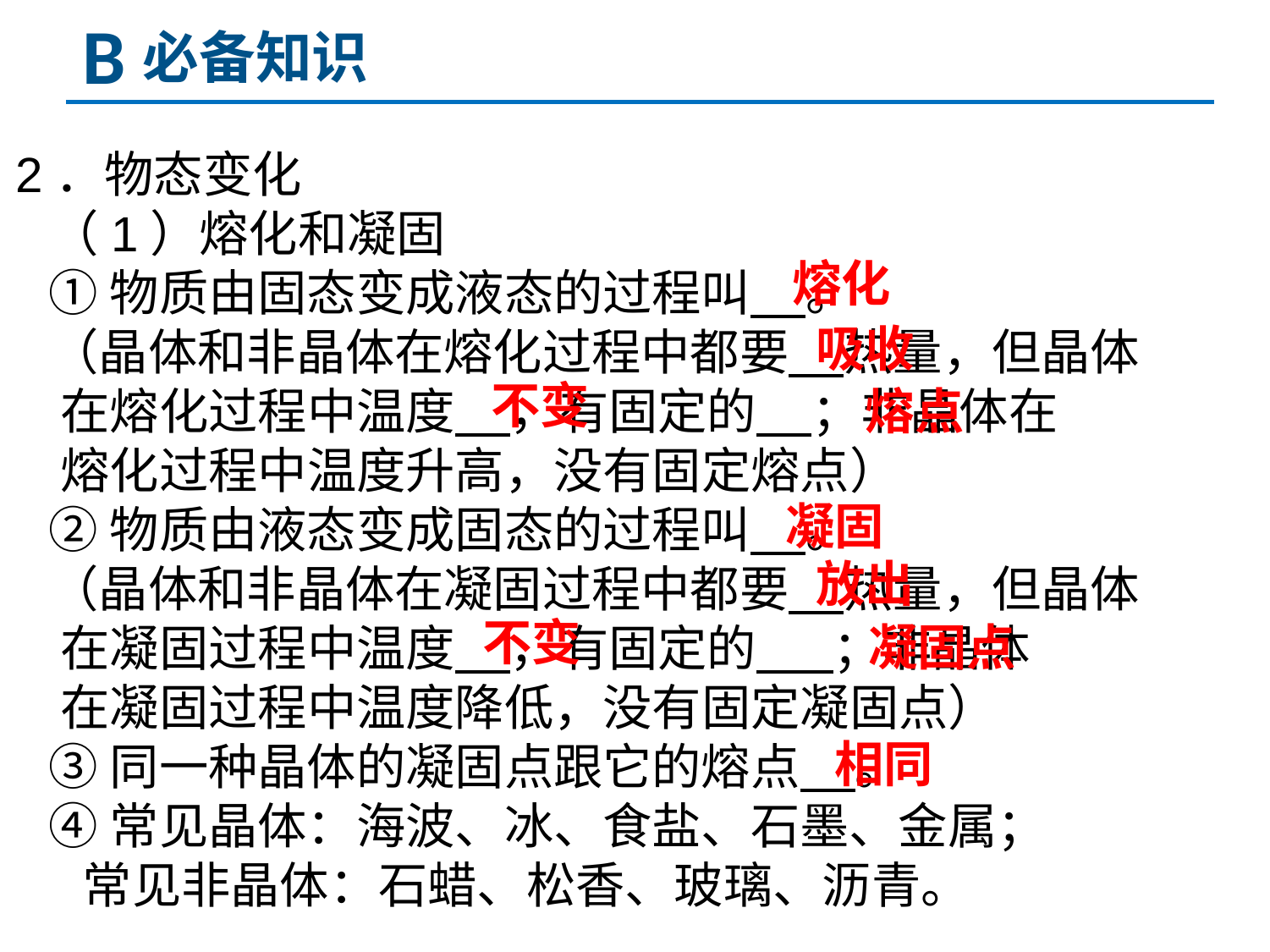

B
必备知识
2．物态变化
  （1）熔化和凝固
   ①物质由固态变成液态的过程叫     。
  （晶体和非晶体在熔化过程中都要     热量，但晶体
   在熔化过程中温度     ，有固定的     ；非晶体在
   熔化过程中温度升高，没有固定熔点）
   ②物质由液态变成固态的过程叫     。
  （晶体和非晶体在凝固过程中都要     热量，但晶体
   在凝固过程中温度     ，有固定的       ；非晶体
   在凝固过程中温度降低，没有固定凝固点）
   ③同一种晶体的凝固点跟它的熔点     。
   ④常见晶体：海波、冰、食盐、石墨、金属；
     常见非晶体：石蜡、松香、玻璃、沥青。
熔化
吸收
不变
熔点
凝固
放出
不变
凝固点
相同